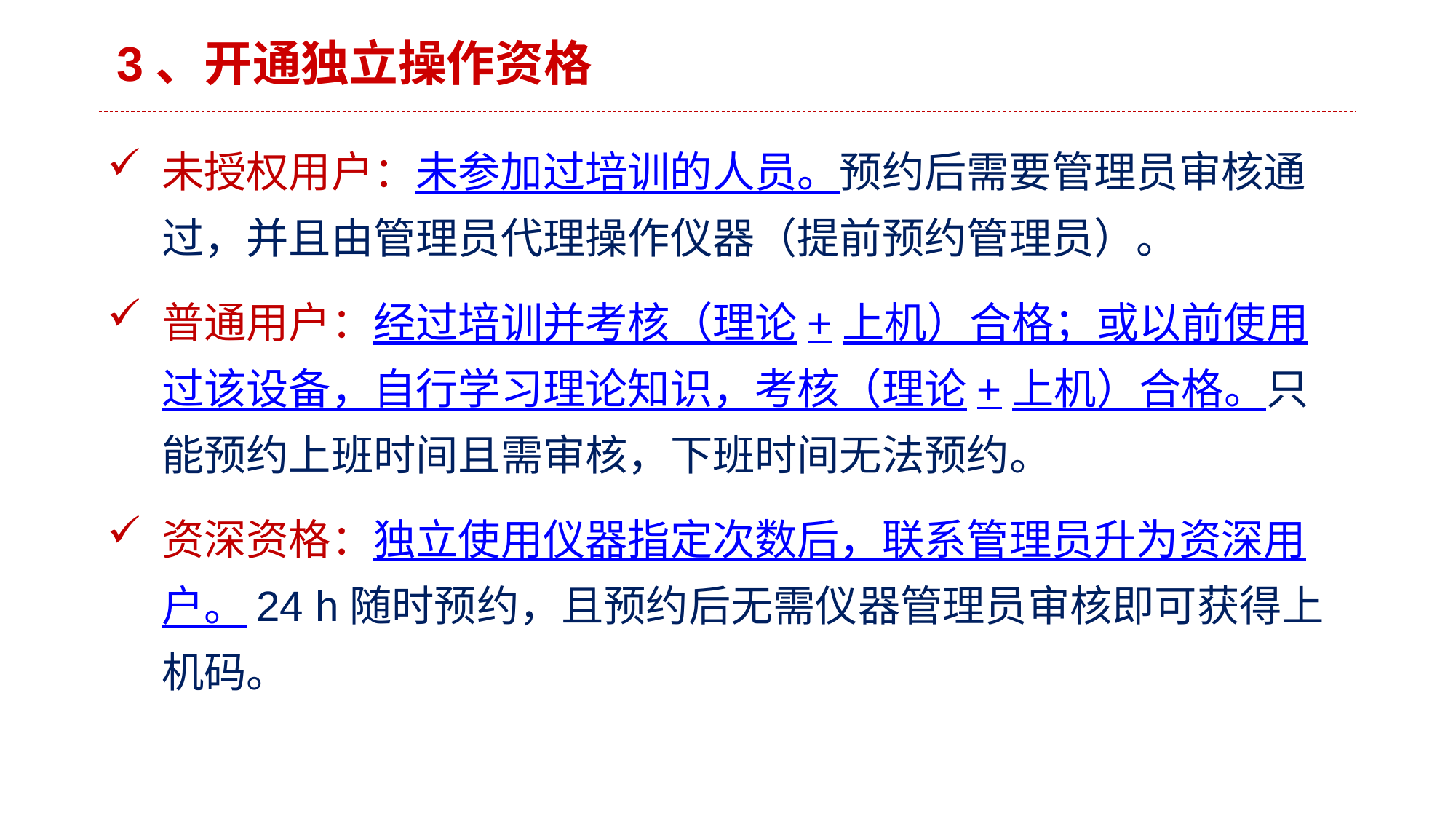

3、开通独立操作资格
未授权用户：未参加过培训的人员。预约后需要管理员审核通过，并且由管理员代理操作仪器（提前预约管理员）。
普通用户：经过培训并考核（理论+上机）合格；或以前使用过该设备，自行学习理论知识，考核（理论+上机）合格。只能预约上班时间且需审核，下班时间无法预约。
资深资格：独立使用仪器指定次数后，联系管理员升为资深用户。24 h随时预约，且预约后无需仪器管理员审核即可获得上机码。